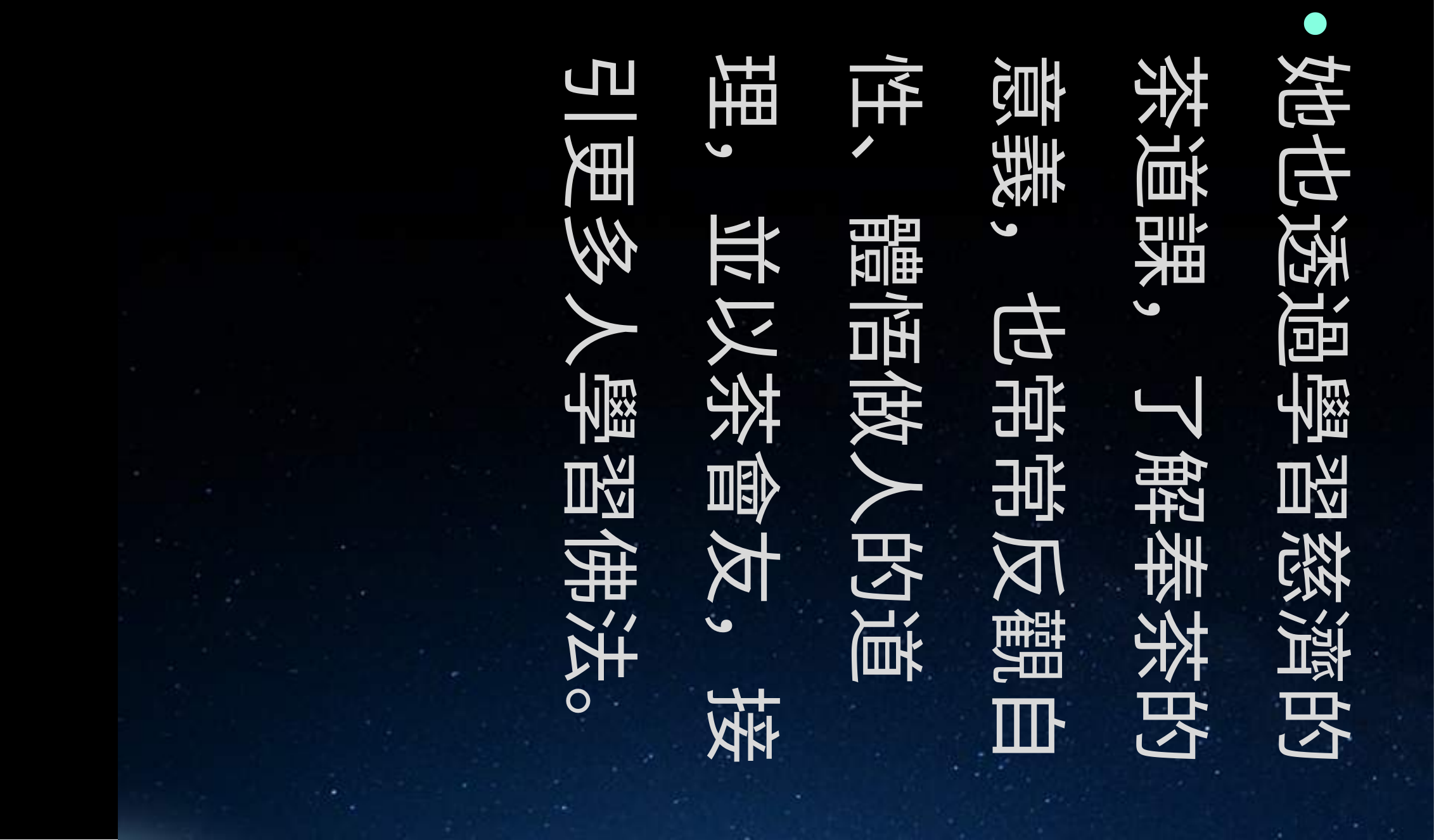

她也透過學習慈濟的茶道課，了解奉茶的意義，也常常反觀自性、體悟做人的道理，並以茶會友，接引更多人學習佛法。